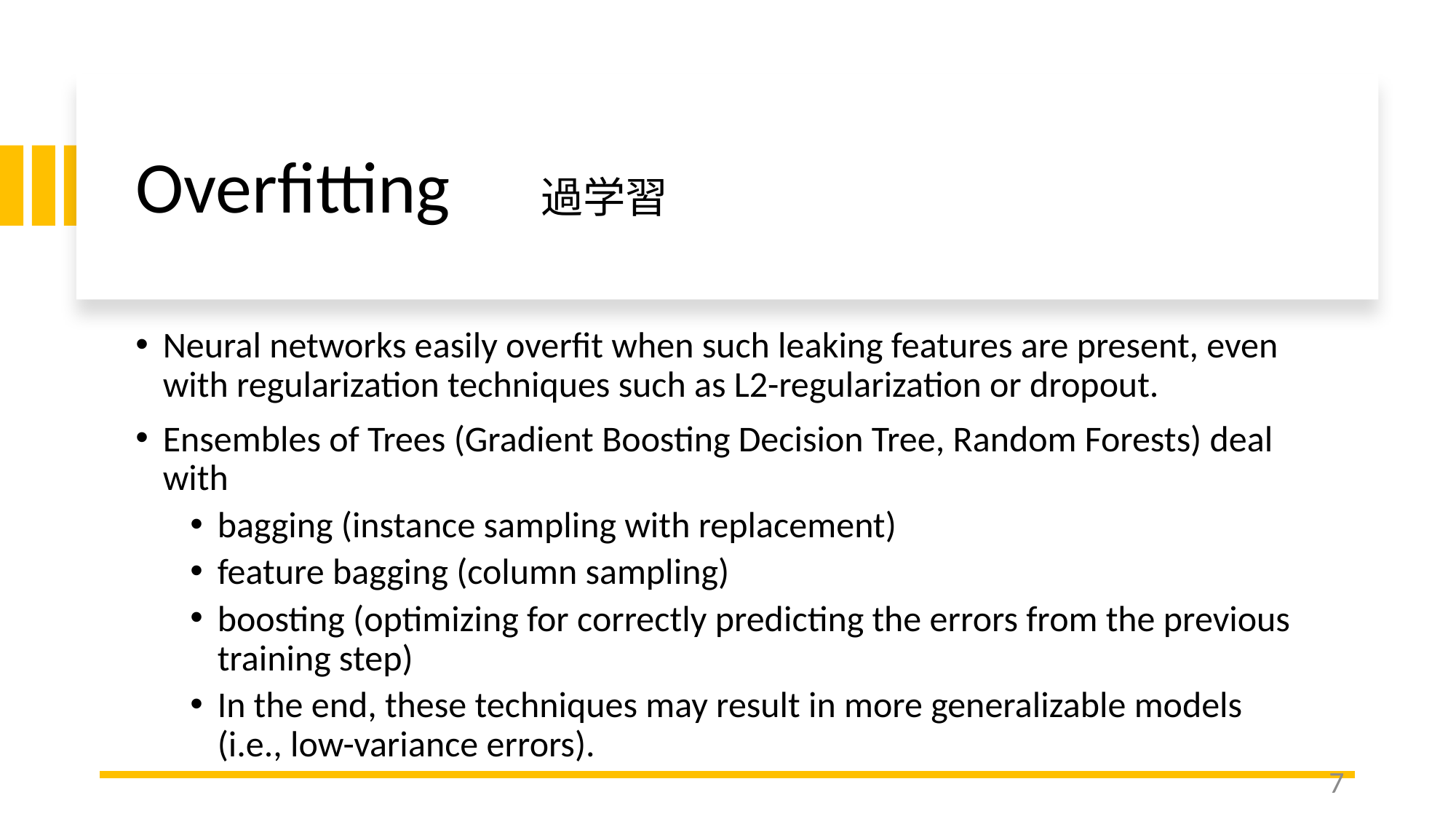

# Overfitting　過学習

Neural networks easily overfit when such leaking features are present, even with regularization techniques such as L2-regularization or dropout.
Ensembles of Trees (Gradient Boosting Decision Tree, Random Forests) deal with
bagging (instance sampling with replacement)
feature bagging (column sampling)
boosting (optimizing for correctly predicting the errors from the previous training step)
In the end, these techniques may result in more generalizable models (i.e., low-variance errors).

7